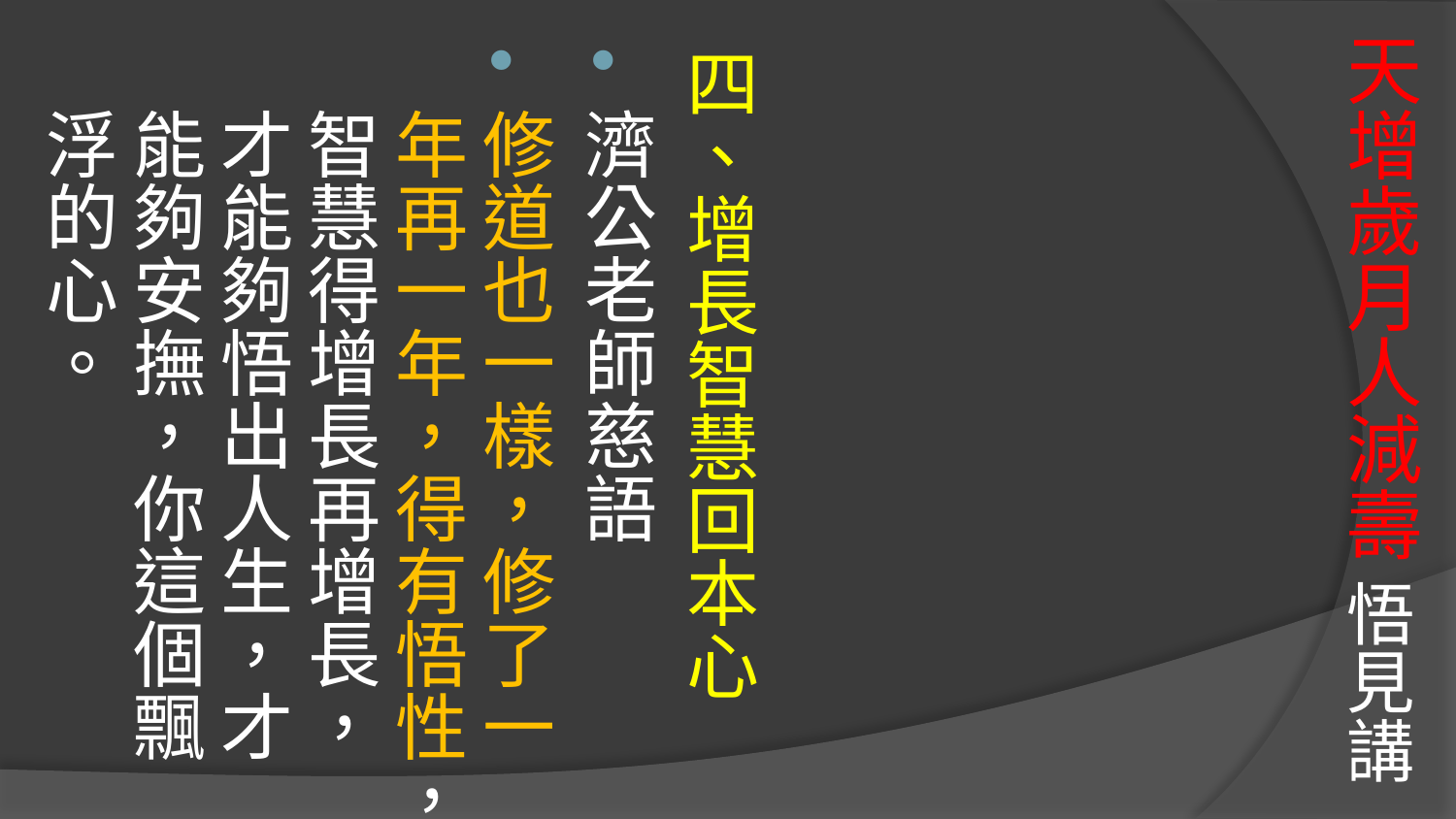

# 天增歲月人減壽 悟見講
四、增長智慧回本心
濟公老師慈語
修道也一樣，修了一年再一年，得有悟性，智慧得增長再增長，才能夠悟出人生，才能夠安撫，你這個飄浮的心。